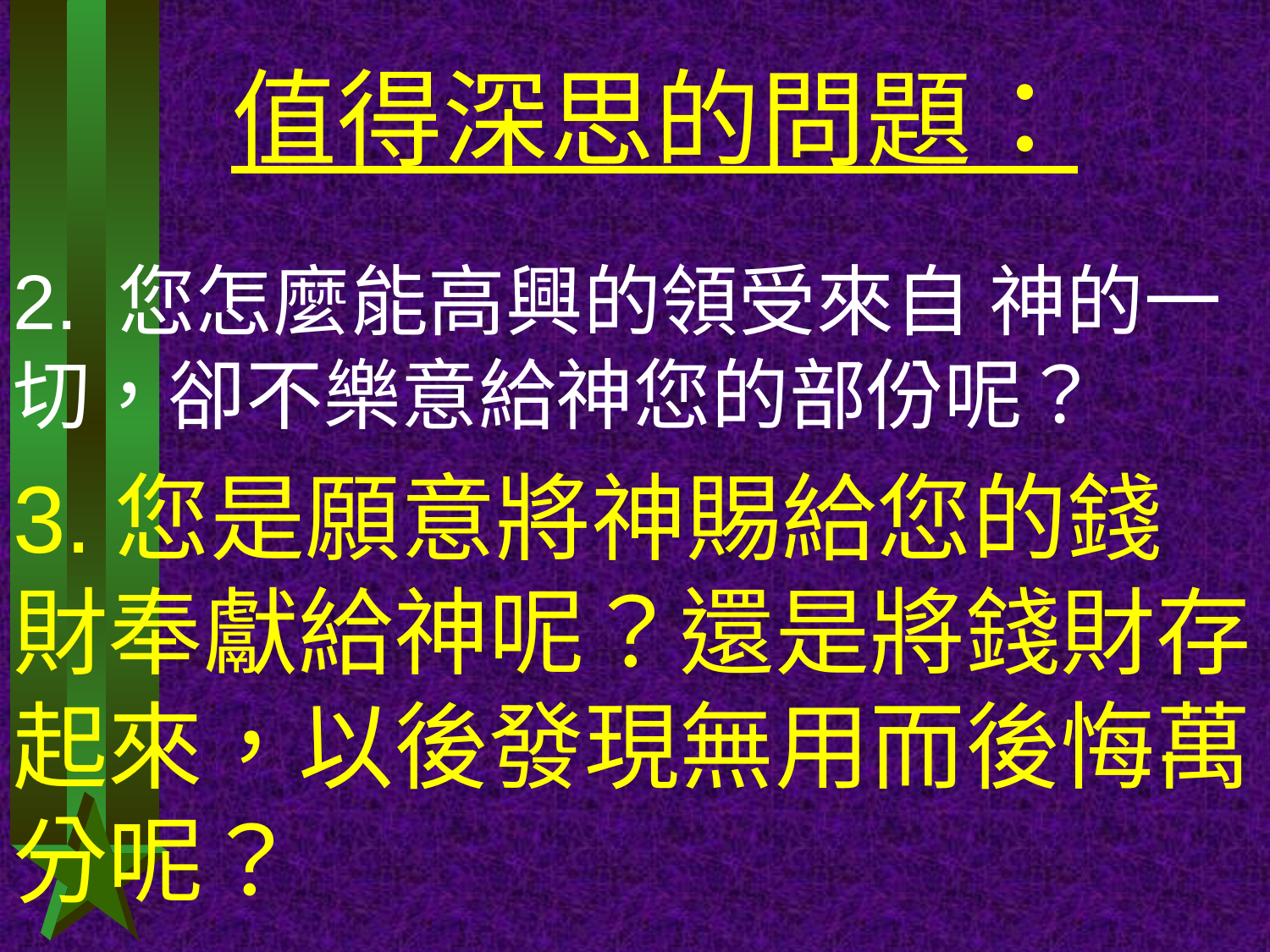

# 值得深思的問題：
2. 您怎麼能高興的領受來自 神的一切，卻不樂意給神您的部份呢？
3.您是願意將神賜給您的錢財奉獻給神呢？還是將錢財存起來，以後發現無用而後悔萬分呢？